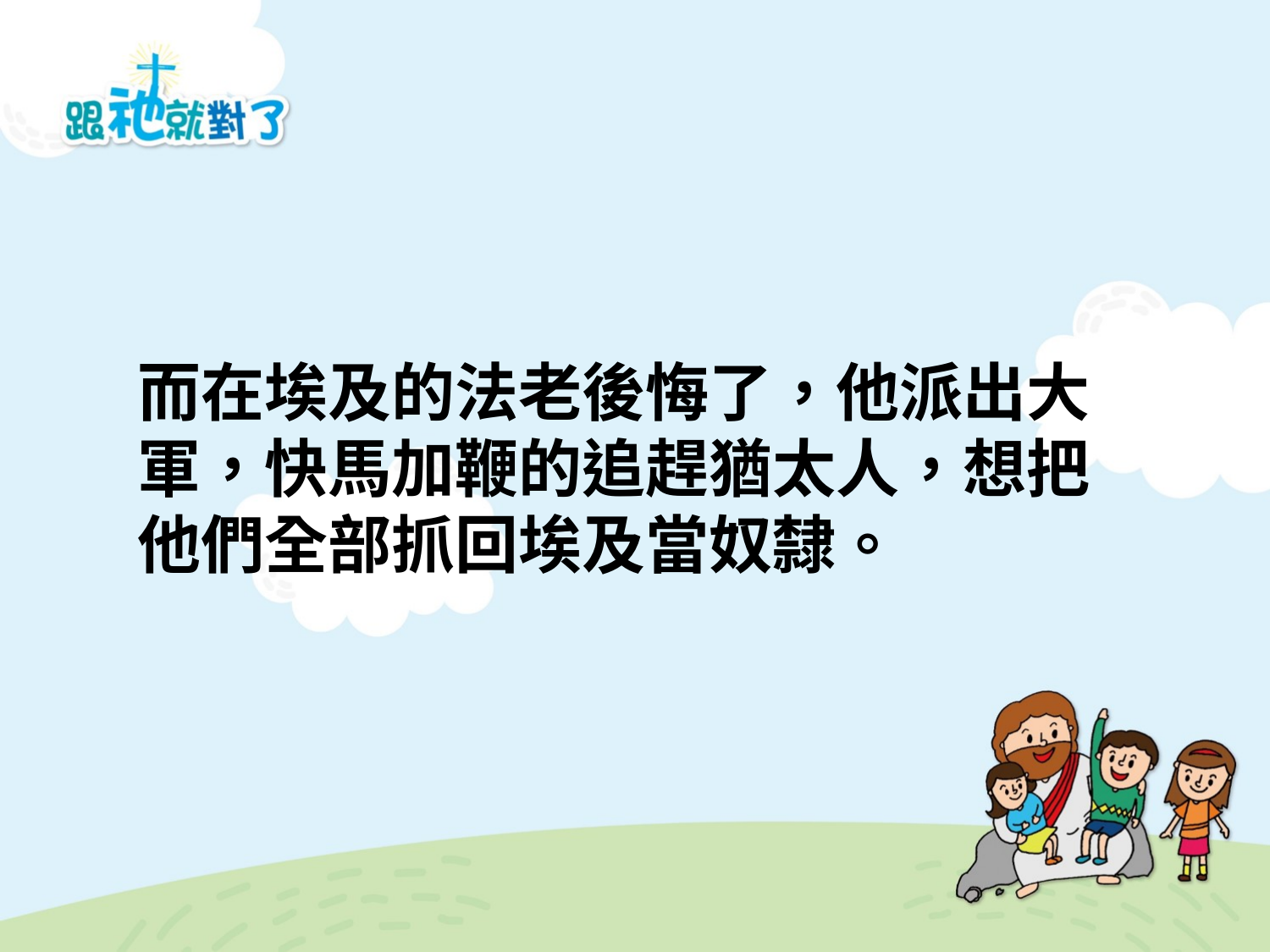

而在埃及的法老後悔了，他派出大軍，快馬加鞭的追趕猶太人，想把他們全部抓回埃及當奴隸。